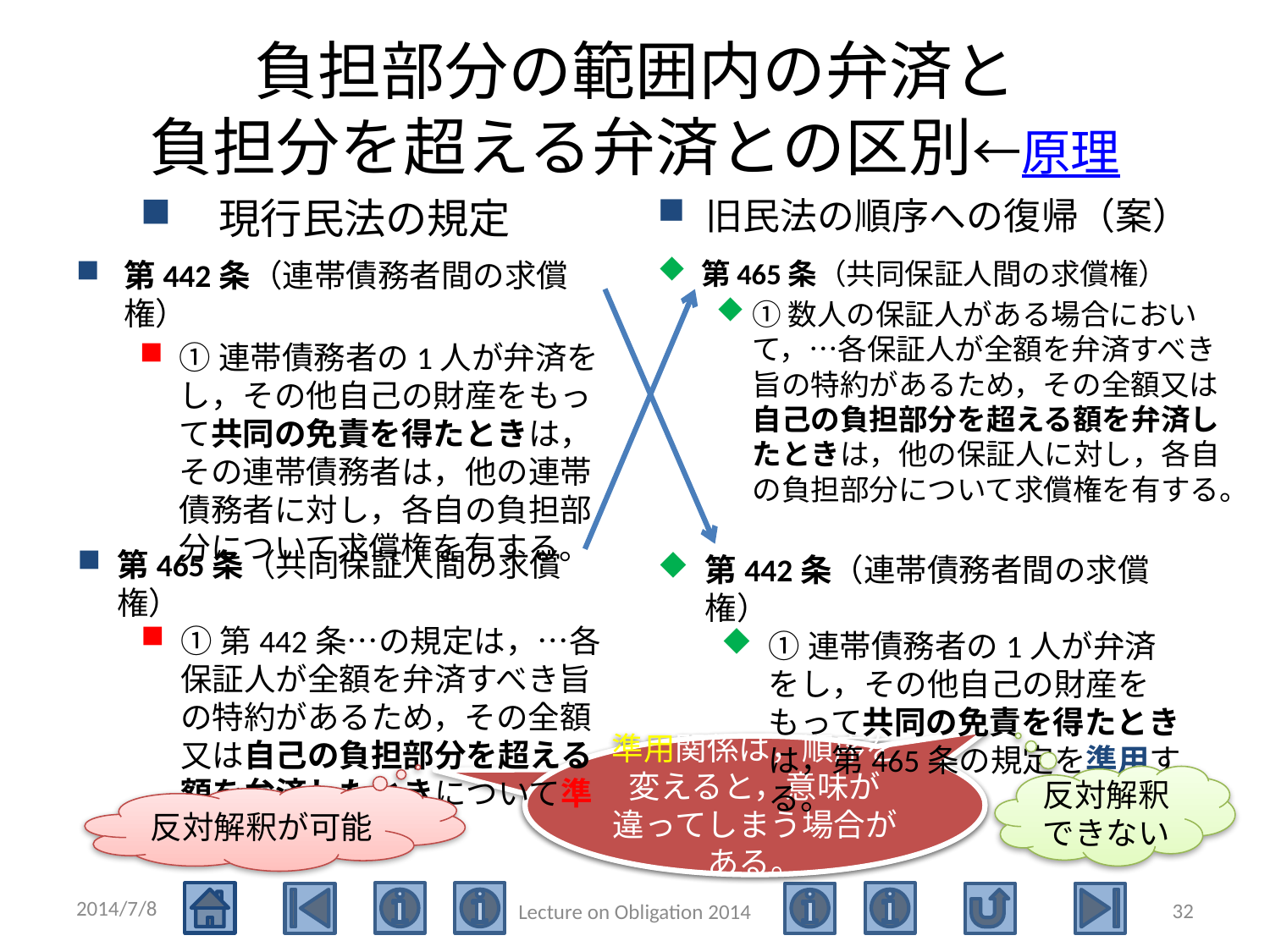

# 負担部分の範囲内の弁済と 負担分を超える弁済との区別←原理
現行民法の規定
旧民法の順序への復帰（案）
第442条（連帯債務者間の求償権）
①連帯債務者の1人が弁済をし，その他自己の財産をもって共同の免責を得たときは，その連帯債務者は，他の連帯債務者に対し，各自の負担部分について求償権を有する。
第465条（共同保証人間の求償権）
①数人の保証人がある場合において，…各保証人が全額を弁済すべき旨の特約があるため，その全額又は自己の負担部分を超える額を弁済したときは，他の保証人に対し，各自の負担部分について求償権を有する。
第465条（共同保証人間の求償権）
①第442条…の規定は，…各保証人が全額を弁済すべき旨の特約があるため，その全額又は自己の負担部分を超える額を弁済したときについて準用する。
第442条（連帯債務者間の求償権）
①連帯債務者の1人が弁済をし，その他自己の財産をもって共同の免責を得たときは，第465条の規定を準用する。
準用関係は，順序を変更すると，意味が全く異なる場合がある。
準用関係は，順序を変えると，意味が違ってしまう場合がある。
反対解釈できない
反対解釈が可能
2014/7/8
32
Lecture on Obligation 2014